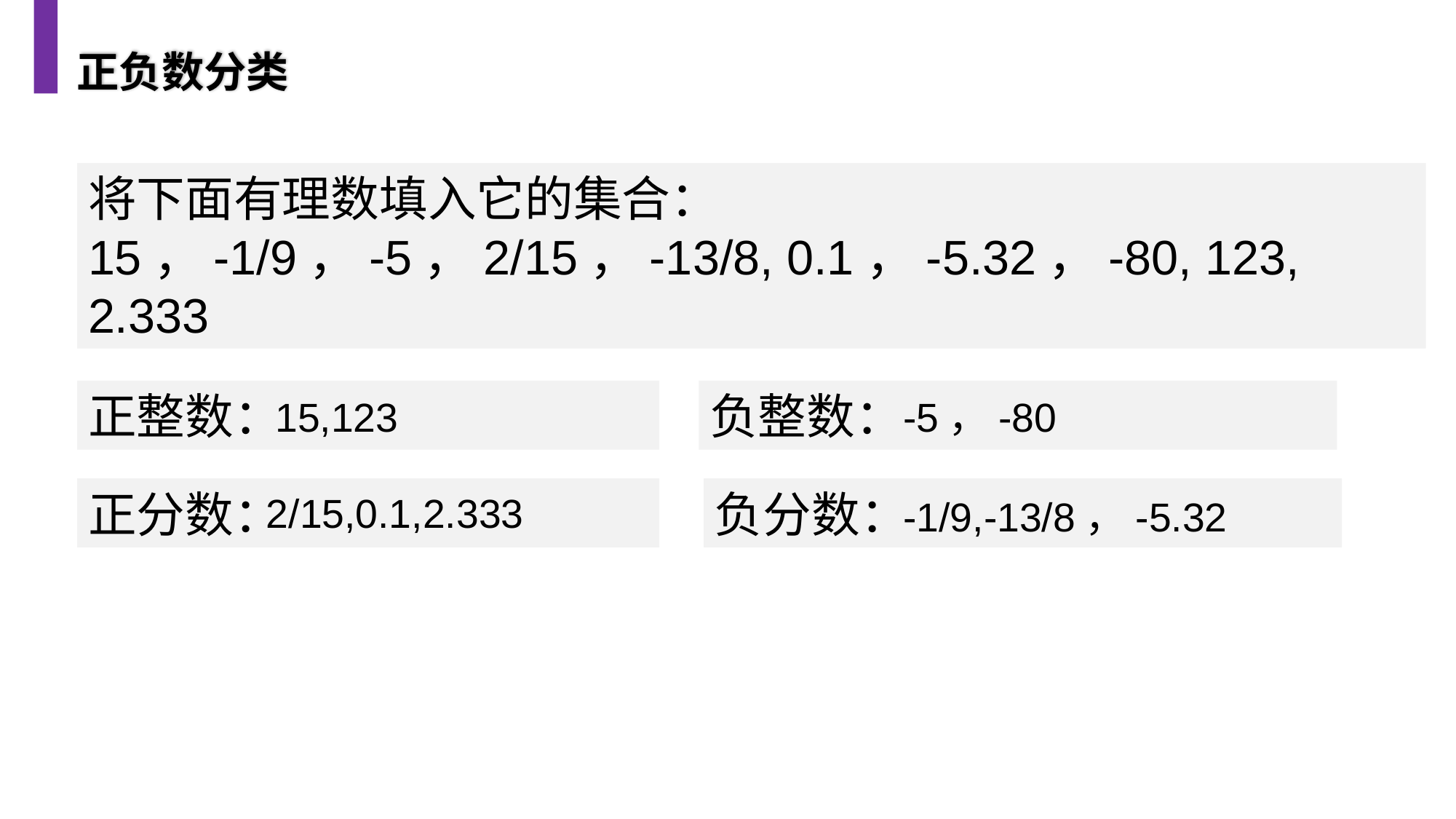

正负数分类
将下面有理数填入它的集合：
15，-1/9，-5，2/15，-13/8, 0.1，-5.32，-80, 123, 2.333
负整数：
正整数：
15,123
-5，-80
负分数：
正分数：
2/15,0.1,2.333
-1/9,-13/8，-5.32